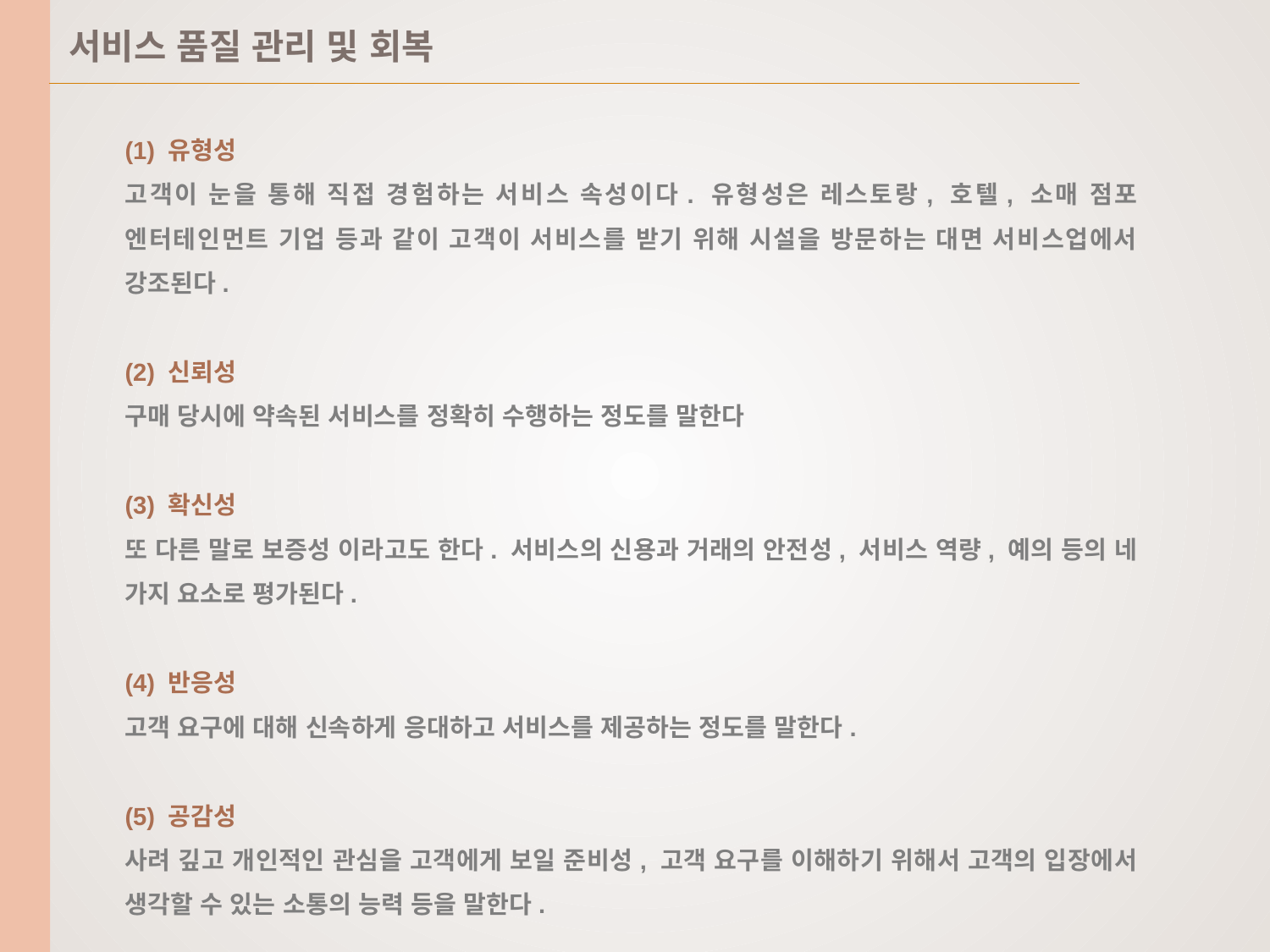

서비스 품질 관리 및 회복
(1) 유형성
고객이 눈을 통해 직접 경험하는 서비스 속성이다. 유형성은 레스토랑, 호텔, 소매 점포 엔터테인먼트 기업 등과 같이 고객이 서비스를 받기 위해 시설을 방문하는 대면 서비스업에서 강조된다.

(2) 신뢰성
구매 당시에 약속된 서비스를 정확히 수행하는 정도를 말한다

(3) 확신성
또 다른 말로 보증성 이라고도 한다. 서비스의 신용과 거래의 안전성, 서비스 역량, 예의 등의 네 가지 요소로 평가된다.

(4) 반응성
고객 요구에 대해 신속하게 응대하고 서비스를 제공하는 정도를 말한다.

(5) 공감성
사려 깊고 개인적인 관심을 고객에게 보일 준비성, 고객 요구를 이해하기 위해서 고객의 입장에서 생각할 수 있는 소통의 능력 등을 말한다.